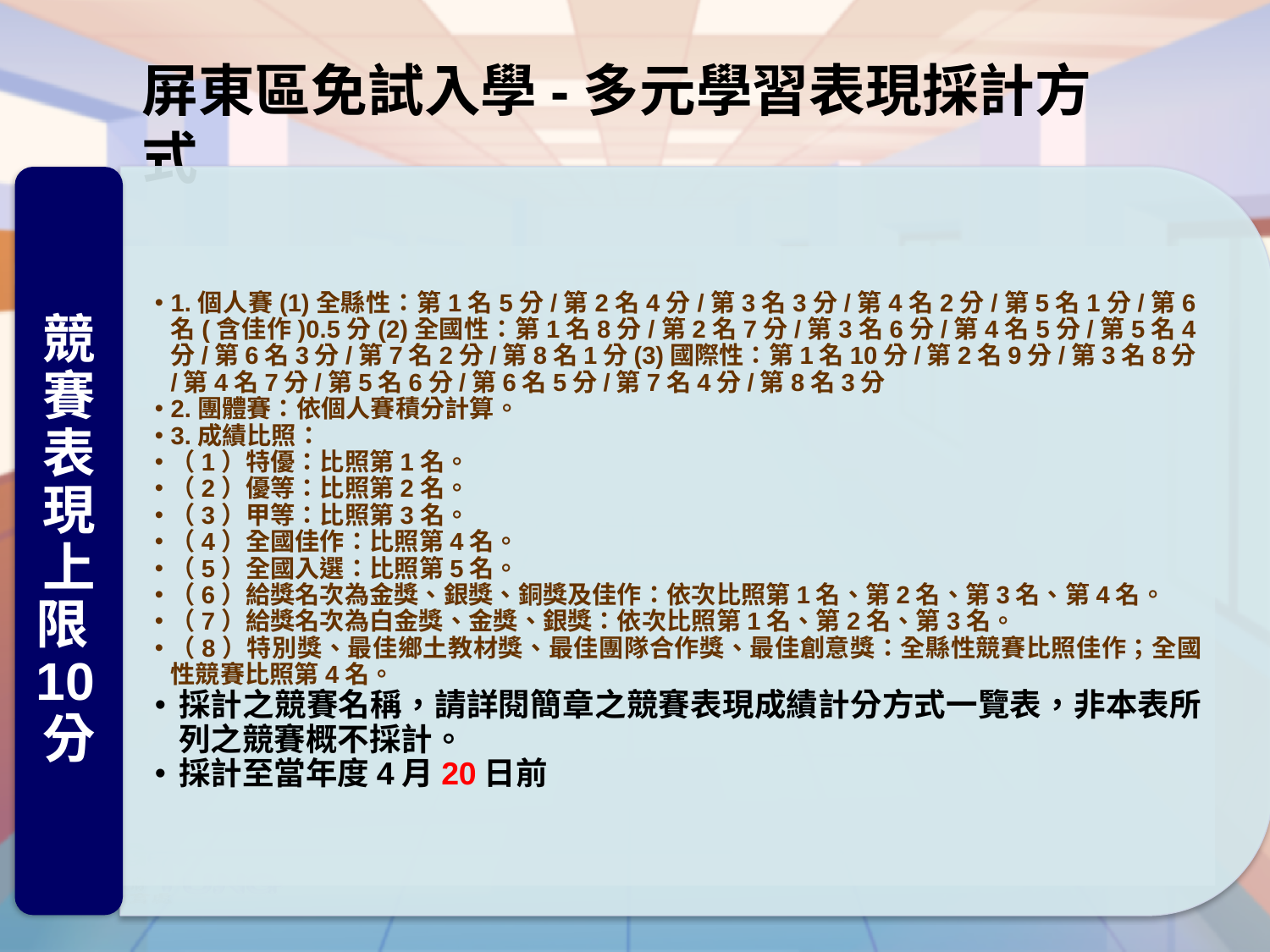

屏東區免試入學-多元學習表現採計方式

競賽表現上限10分
1.個人賽(1)全縣性：第1名5分/第2名4分/第3名3分/第4名2分/第5名1分/第6名(含佳作)0.5分(2)全國性：第1名8分/第2名7分/第3名6分/第4名5分/第5名4分/第6名3分/第7名2分/第8名1分(3)國際性：第1名10分/第2名9分/第3名8分/第4名7分/第5名6分/第6名5分/第7名4分/第8名3分
2.團體賽：依個人賽積分計算。
3.成績比照：
（1）特優：比照第1名。
（2）優等：比照第2名。
（3）甲等：比照第3名。
（4）全國佳作：比照第4名。
（5）全國入選：比照第5名。
（6）給獎名次為金獎、銀獎、銅獎及佳作：依次比照第1名、第2名、第3名、第4名。
（7）給獎名次為白金獎、金獎、銀獎：依次比照第1名、第2名、第3名。
（8）特別獎、最佳鄉土教材獎、最佳團隊合作獎、最佳創意獎：全縣性競賽比照佳作；全國性競賽比照第4名。
採計之競賽名稱，請詳閱簡章之競賽表現成績計分方式一覽表，非本表所列之競賽概不採計。
採計至當年度4月20日前